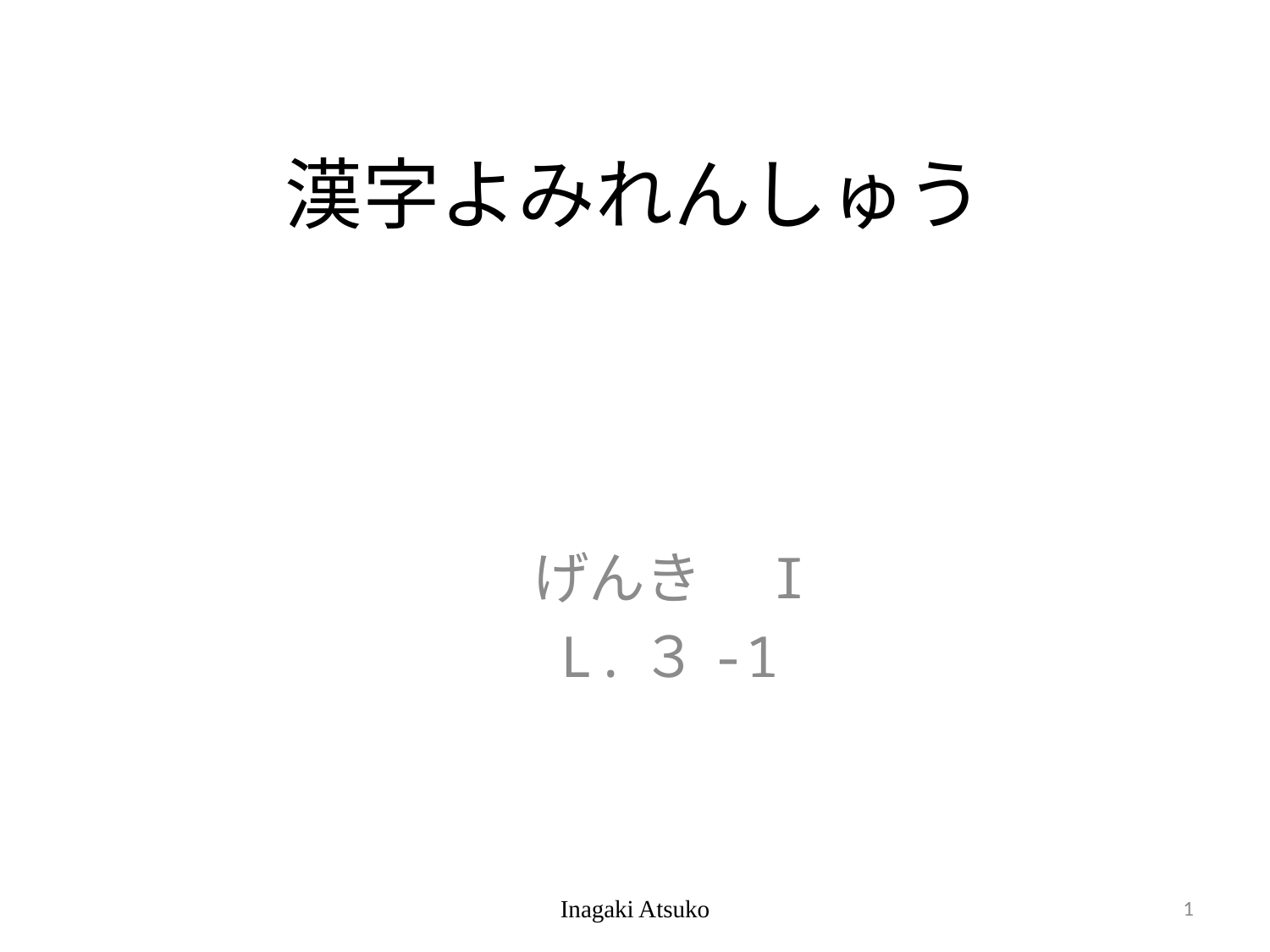

# 漢字よみれんしゅう
げんき　I
L.３-1
Inagaki Atsuko
1